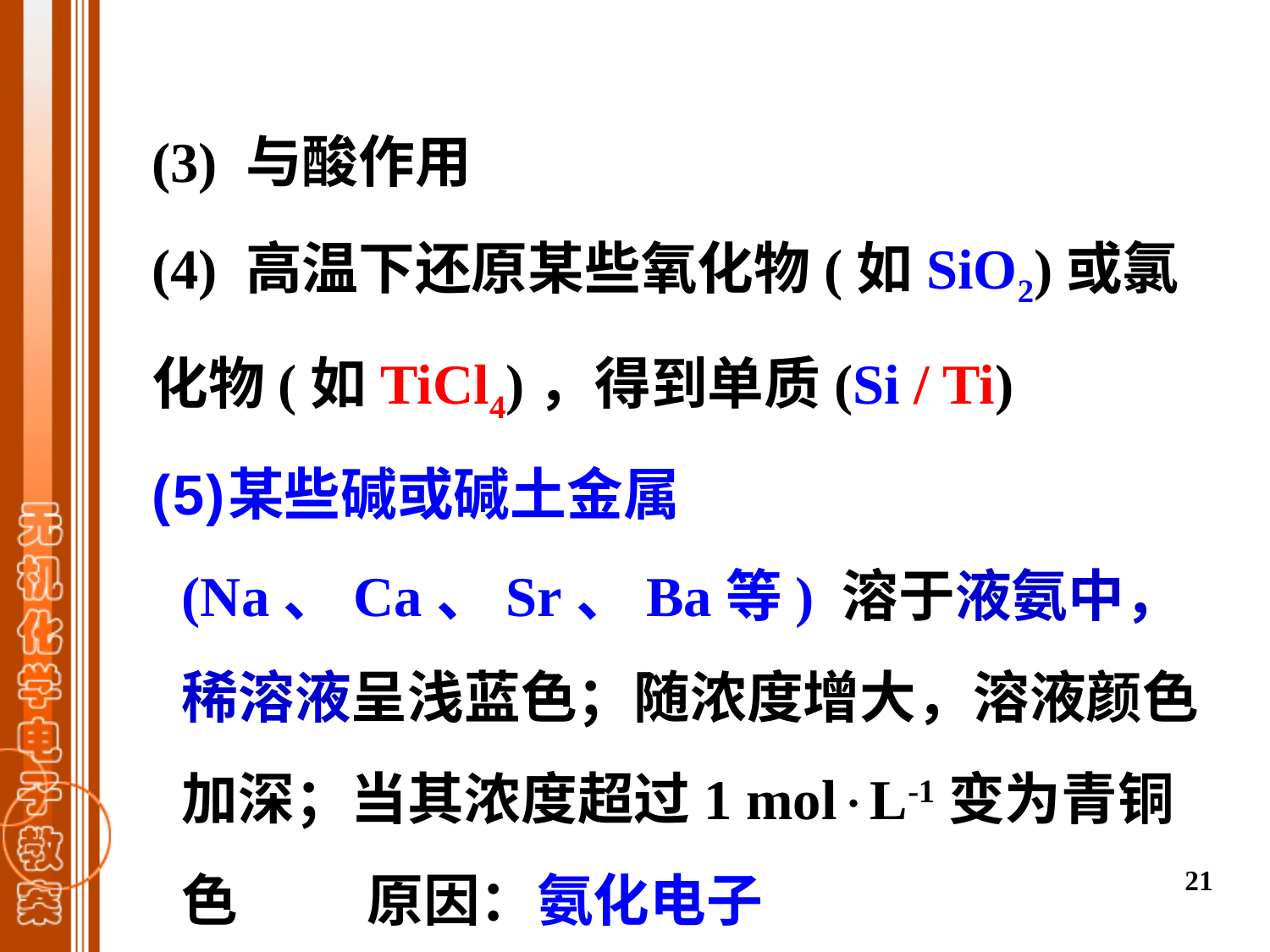

(3) 与酸作用
(4) 高温下还原某些氧化物(如SiO2)或氯化物(如TiCl4)，得到单质(Si / Ti)
某些碱或碱土金属(Na、Ca、Sr、Ba等) 溶于液氨中，稀溶液呈浅蓝色；随浓度增大，溶液颜色加深；当其浓度超过1 mol⋅L-1变为青铜色          原因：氨化电子
21